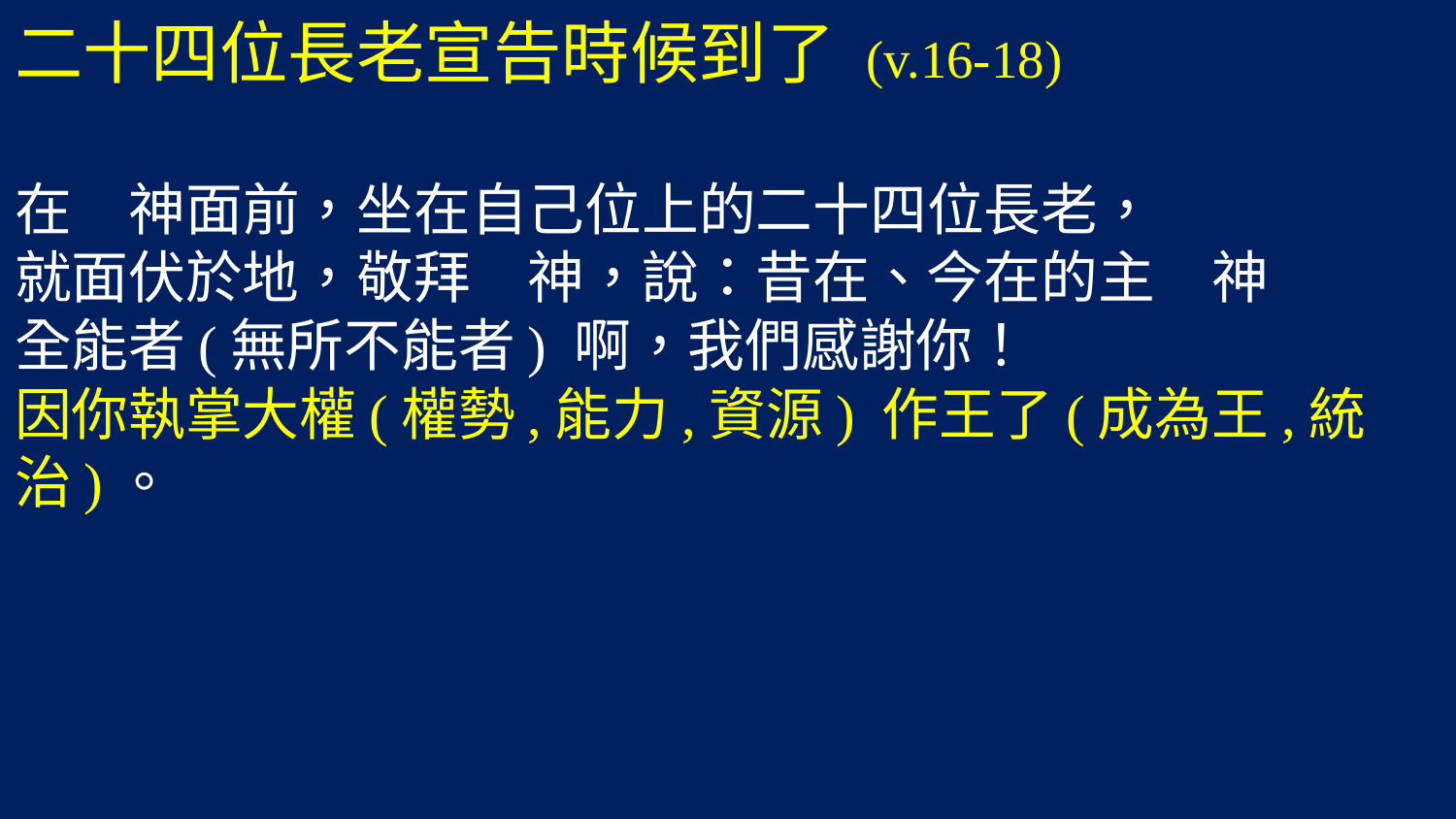

# 二十四位長老宣告時候到了 (v.16-18) 在　神面前，坐在自己位上的二十四位長老， 就面伏於地，敬拜　神，說：昔在、今在的主　神 全能者(無所不能者) 啊，我們感謝你！ 因你執掌大權(權勢,能力,資源) 作王了(成為王,統治)。